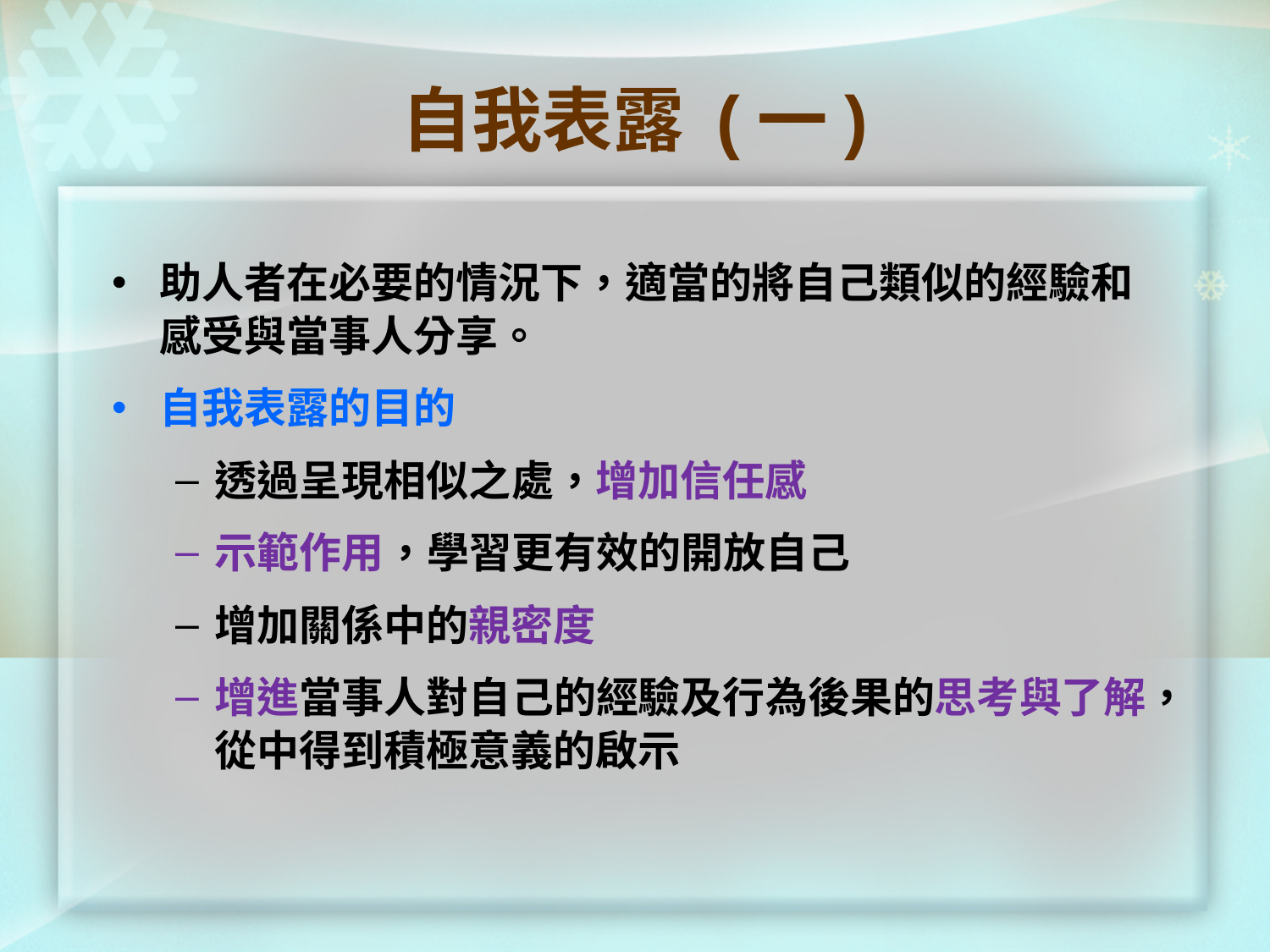

# 自我表露 (一)
助人者在必要的情況下，適當的將自己類似的經驗和感受與當事人分享。
自我表露的目的
透過呈現相似之處，增加信任感
示範作用，學習更有效的開放自己
增加關係中的親密度
增進當事人對自己的經驗及行為後果的思考與了解，從中得到積極意義的啟示